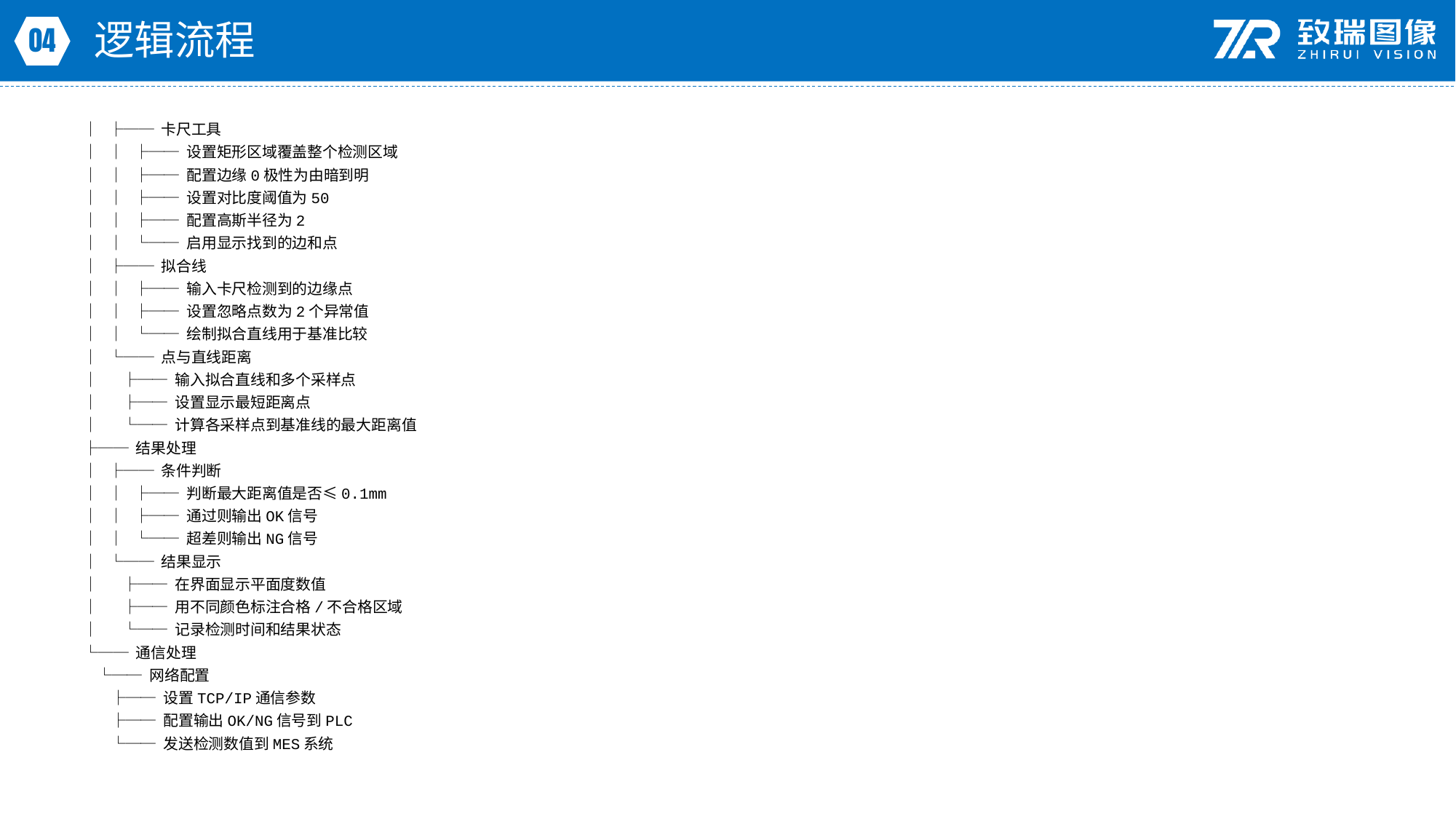

逻辑流程
04

│   ├── 卡尺工具
│   │   ├── 设置矩形区域覆盖整个检测区域
│   │   ├── 配置边缘0极性为由暗到明
│   │   ├── 设置对比度阈值为50
│   │   ├── 配置高斯半径为2
│   │   └── 启用显示找到的边和点
│   ├── 拟合线
│   │   ├── 输入卡尺检测到的边缘点
│   │   ├── 设置忽略点数为2个异常值
│   │   └── 绘制拟合直线用于基准比较
│   └── 点与直线距离
│       ├── 输入拟合直线和多个采样点
│       ├── 设置显示最短距离点
│       └── 计算各采样点到基准线的最大距离值
├── 结果处理
│   ├── 条件判断
│   │   ├── 判断最大距离值是否≤0.1mm
│   │   ├── 通过则输出OK信号
│   │   └── 超差则输出NG信号
│   └── 结果显示
│       ├── 在界面显示平面度数值
│       ├── 用不同颜色标注合格/不合格区域
│       └── 记录检测时间和结果状态
└── 通信处理
    └── 网络配置
        ├── 设置TCP/IP通信参数
        ├── 配置输出OK/NG信号到PLC
        └── 发送检测数值到MES系统